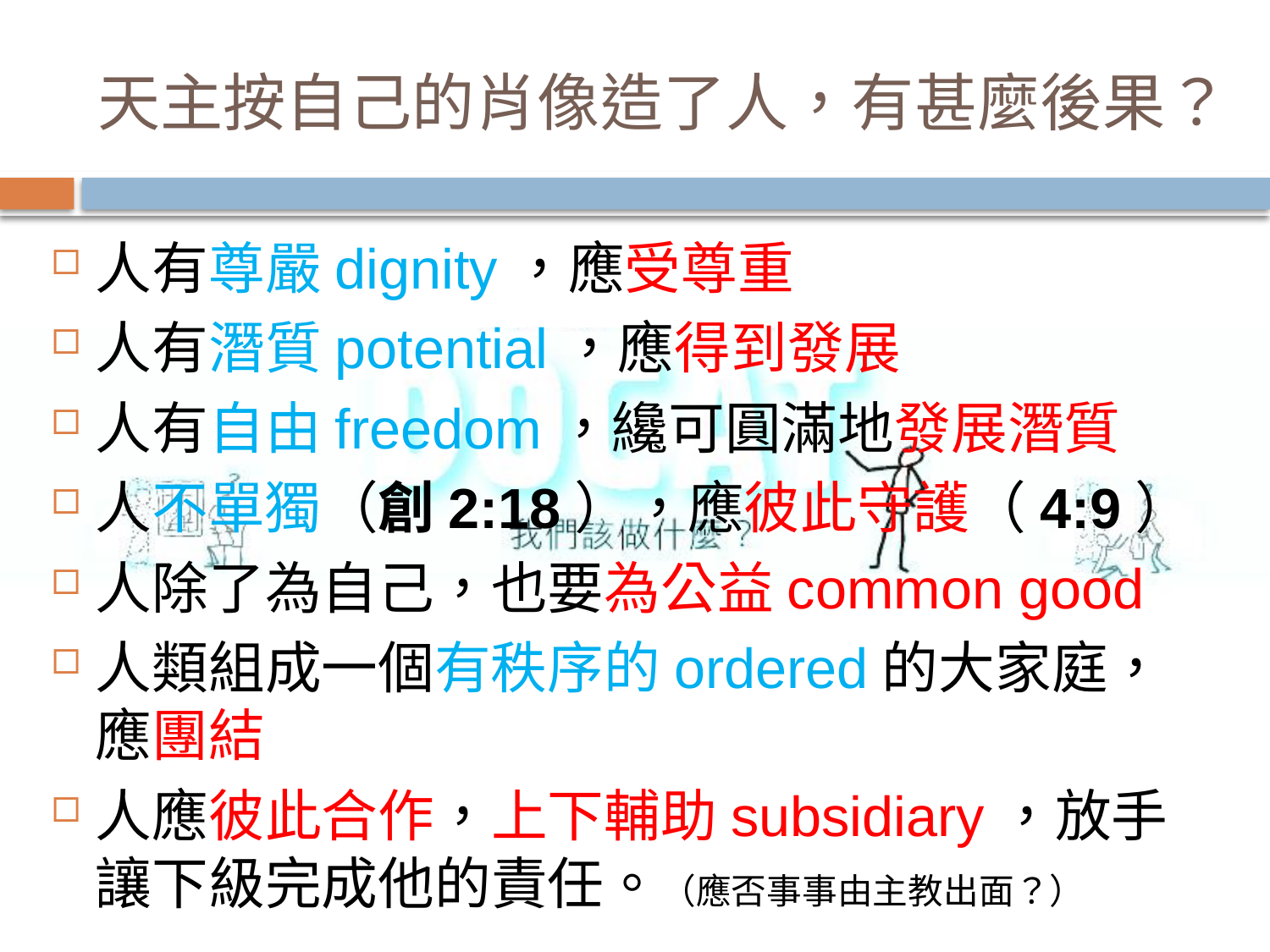

# 天主按自己的肖像造了人，有甚麼後果？
人有尊嚴dignity，應受尊重
人有潛質potential，應得到發展
人有自由freedom，纔可圓滿地發展潛質
人不單獨（創2:18），應彼此守護（4:9）
人除了為自己，也要為公益common good
人類組成一個有秩序的ordered的大家庭，應團結
人應彼此合作，上下輔助subsidiary，放手讓下級完成他的責任。（應否事事由主教出面？）